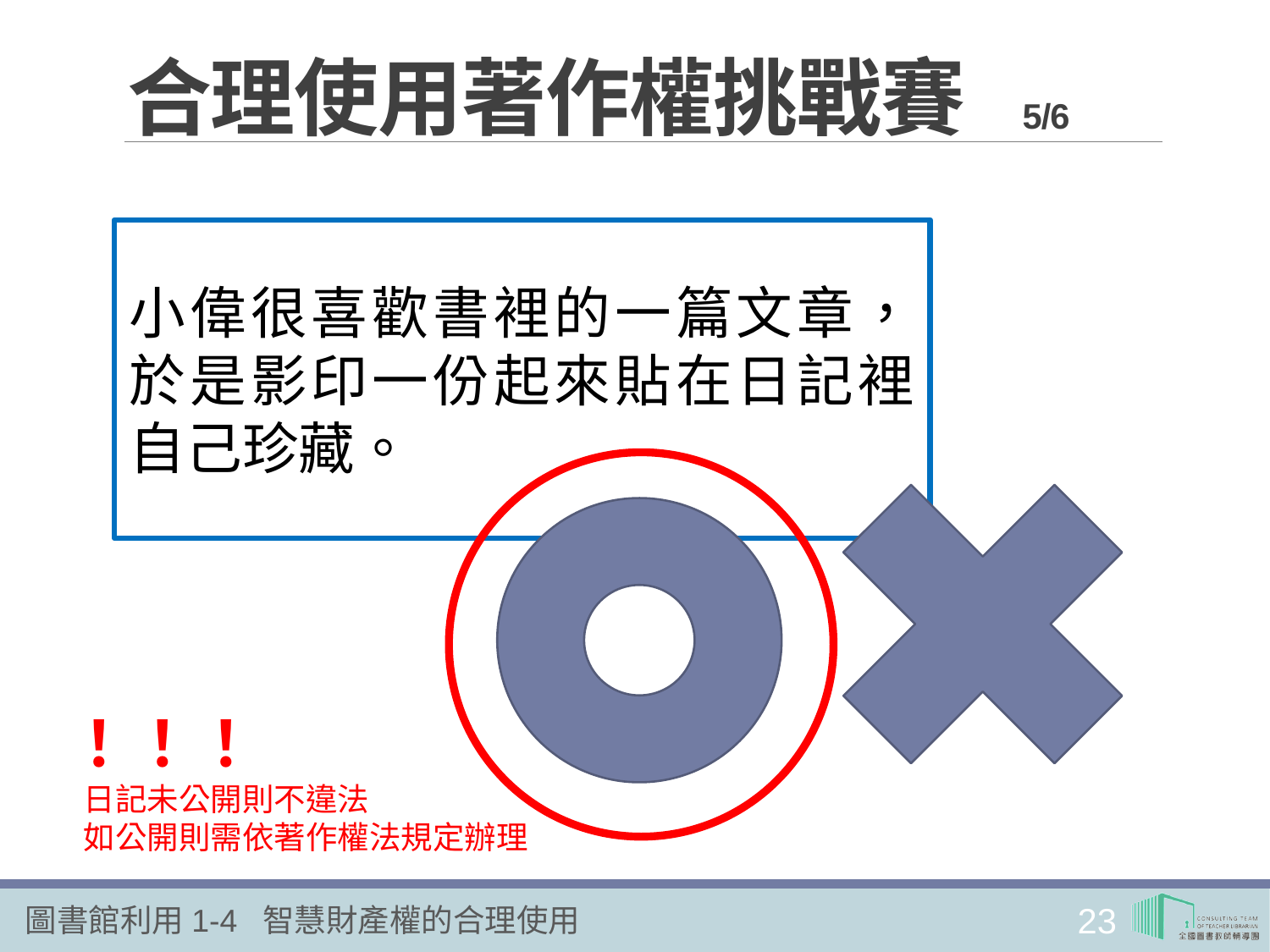

# 合理使用著作權挑戰賽  5/6
小偉很喜歡書裡的一篇文章，於是影印一份起來貼在日記裡自己珍藏。

！！！
日記未公開則不違法
如公開則需依著作權法規定辦理